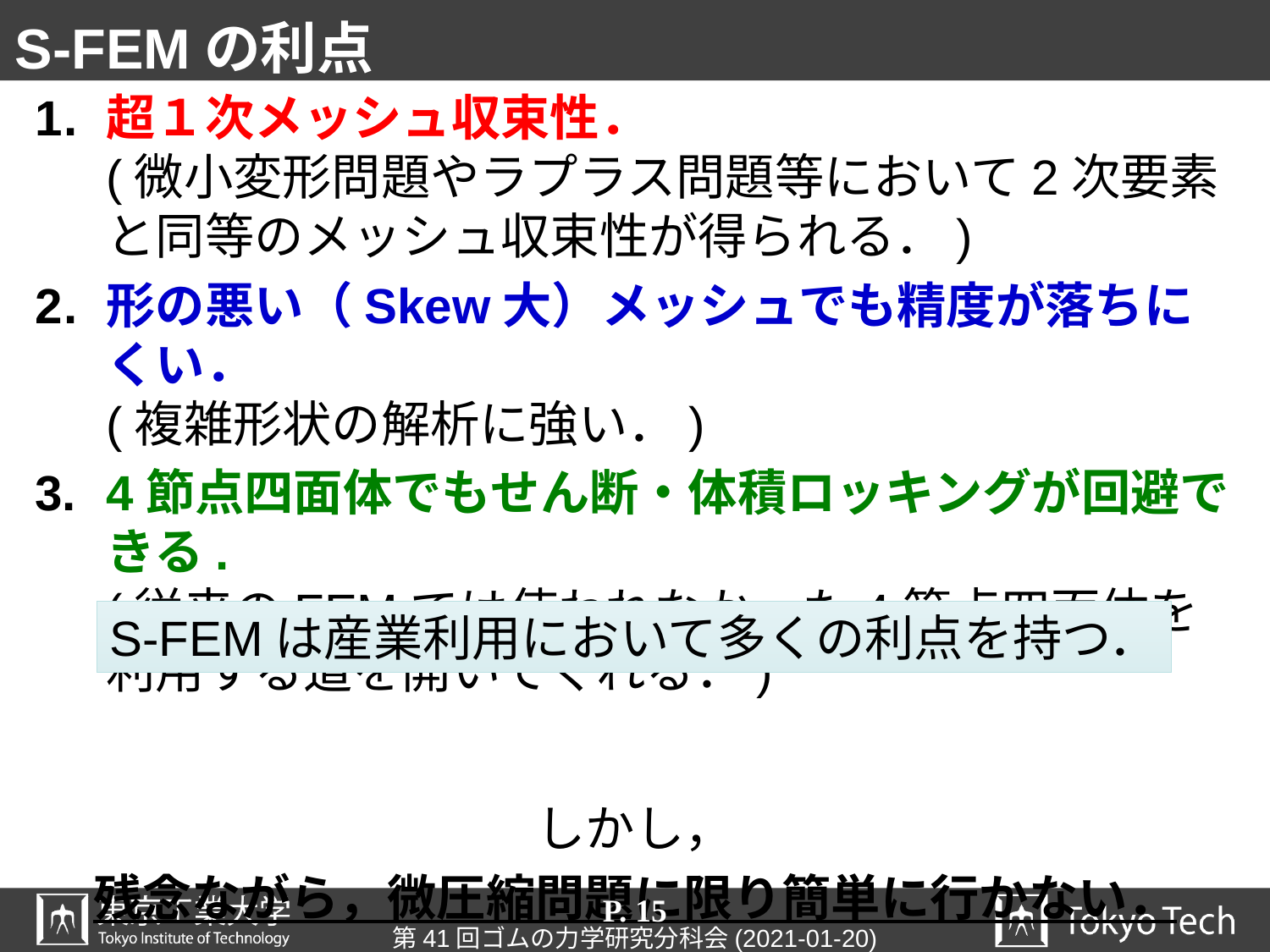

# S-FEMの利点
超１次メッシュ収束性．
(微小変形問題やラプラス問題等において2次要素と同等のメッシュ収束性が得られる．)
形の悪い（Skew大）メッシュでも精度が落ちにくい．
(複雑形状の解析に強い．)
4節点四面体でもせん断・体積ロッキングが回避できる.
(従来のFEMでは使われなかった4節点四面体を利用する道を開いてくれる．)

しかし，
残念ながら，微圧縮問題に限り簡単に行かない．

S-FEMは産業利用において多くの利点を持つ．
P. 15